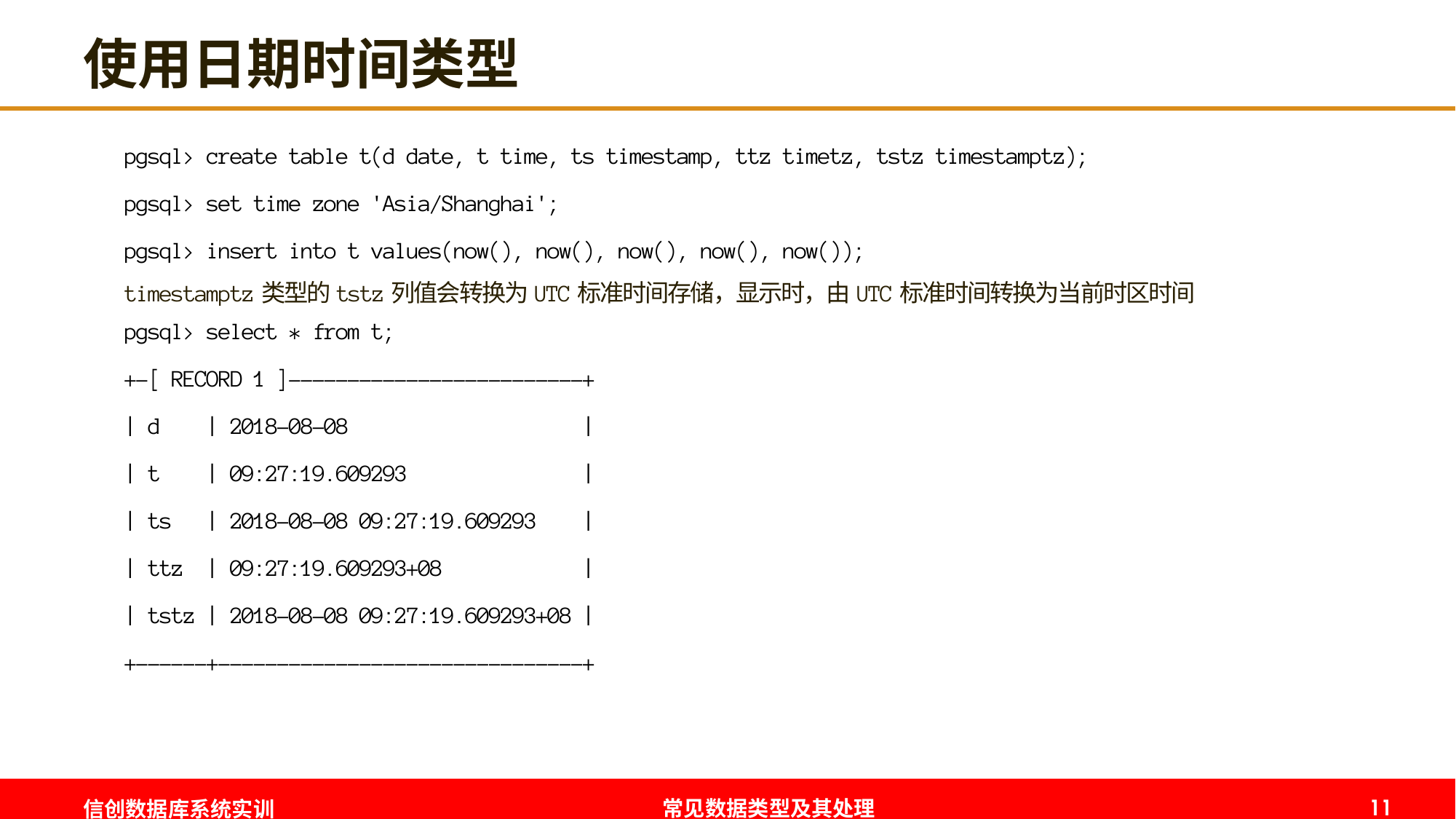

# 使用日期时间类型
pgsql> create table t(d date, t time, ts timestamp, ttz timetz, tstz timestamptz);
pgsql> set time zone 'Asia/Shanghai';
pgsql> insert into t values(now(), now(), now(), now(), now());
timestamptz类型的tstz列值会转换为UTC标准时间存储，显示时，由UTC标准时间转换为当前时区时间
pgsql> select * from t;
+-[ RECORD 1 ]-------------------------+
| d    | 2018-08-08                    |
| t    | 09:27:19.609293               |
| ts   | 2018-08-08 09:27:19.609293    |
| ttz  | 09:27:19.609293+08            |
| tstz | 2018-08-08 09:27:19.609293+08 |
+------+-------------------------------+